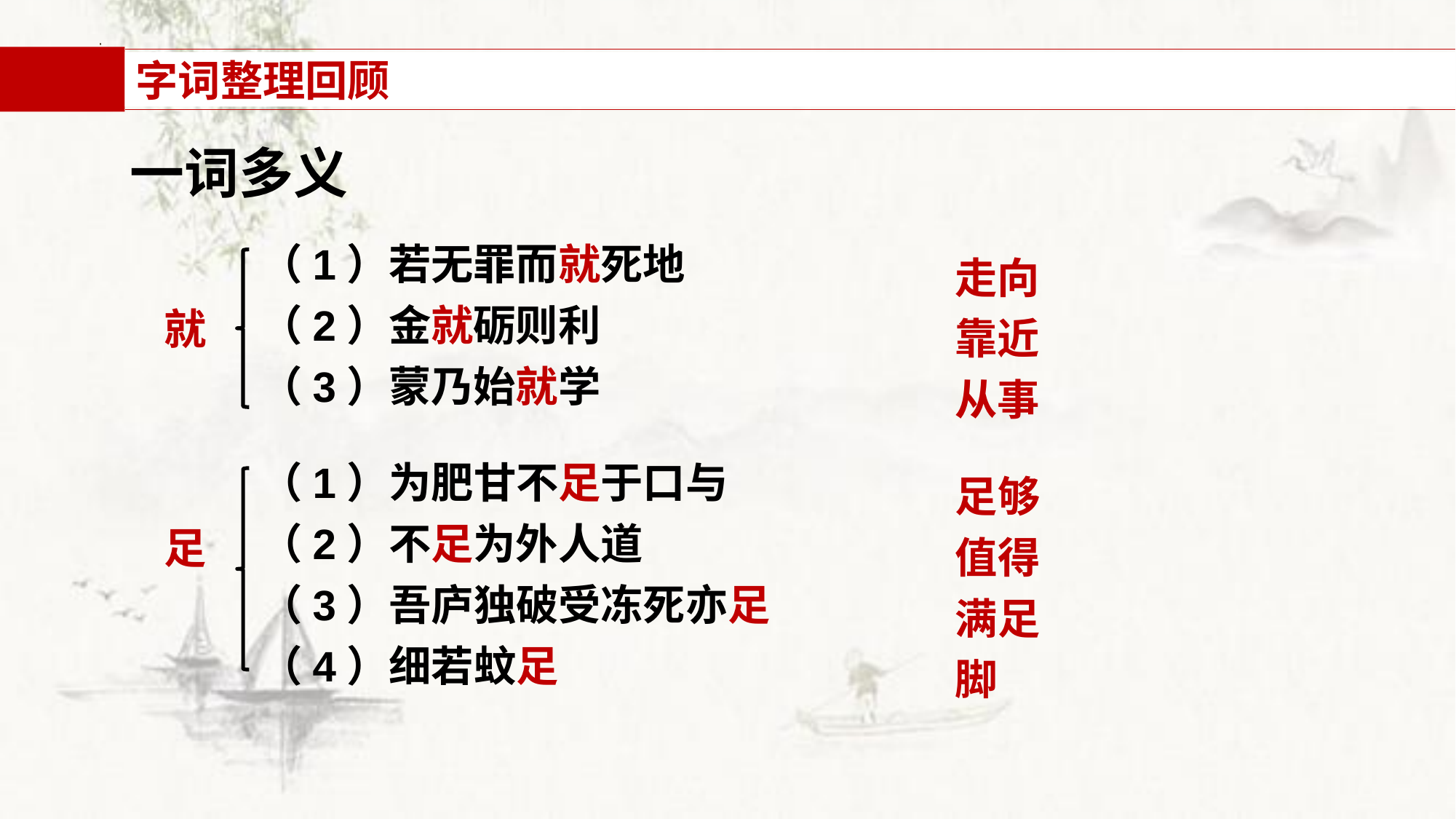

字词整理回顾
一词多义

子路、曾皙、冉有、公西华侍坐
（1）若无罪而就死地
（2）金就砺则利
（3）蒙乃始就学

走向
靠近
从事
就
（1）为肥甘不足于口与
（2）不足为外人道
（3）吾庐独破受冻死亦足
（4）细若蚊足

足够
值得
满足
脚
足